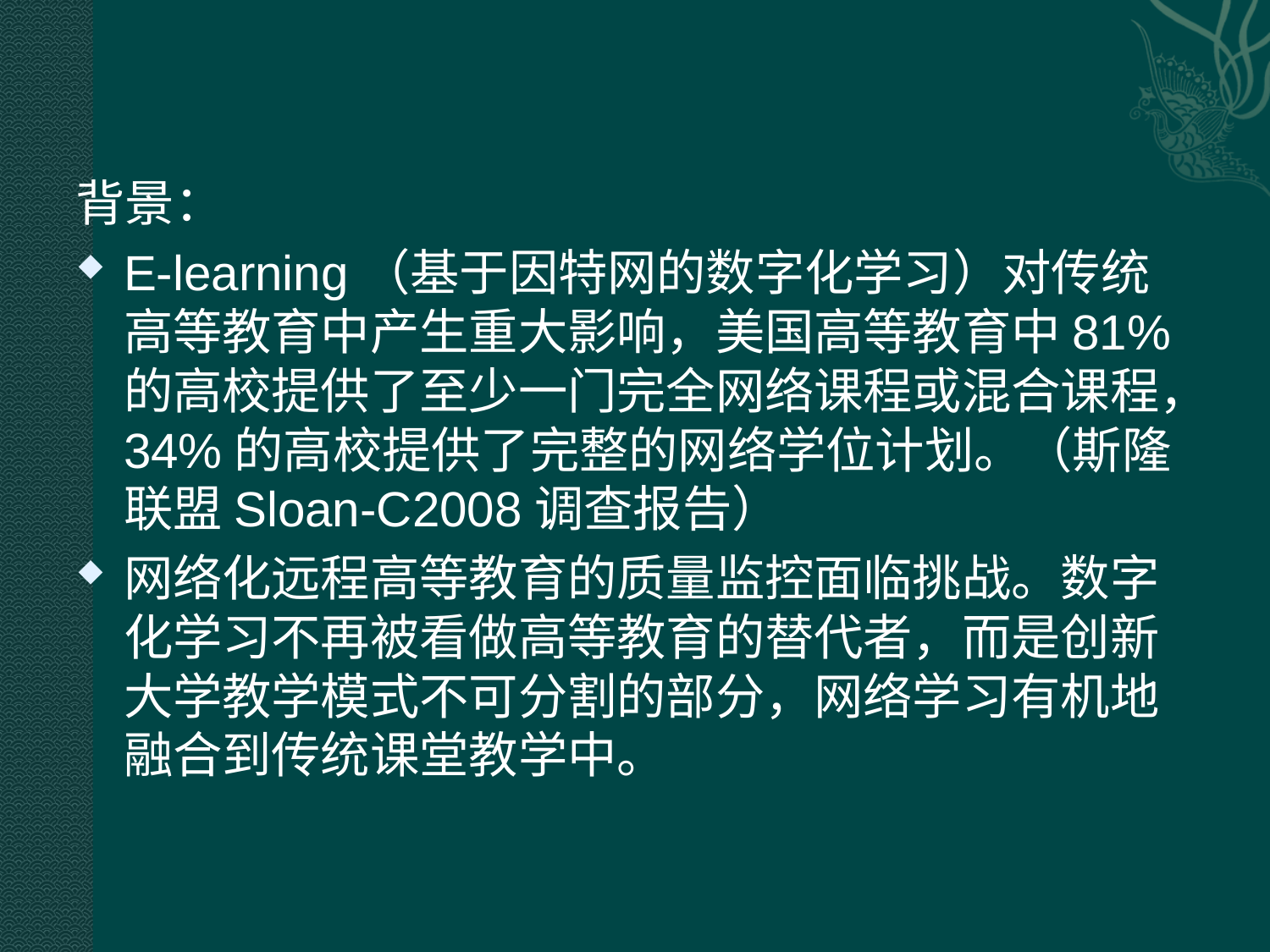

#
背景：
E-learning（基于因特网的数字化学习）对传统高等教育中产生重大影响，美国高等教育中81%的高校提供了至少一门完全网络课程或混合课程，34%的高校提供了完整的网络学位计划。（斯隆联盟Sloan-C2008调查报告）
网络化远程高等教育的质量监控面临挑战。数字化学习不再被看做高等教育的替代者，而是创新大学教学模式不可分割的部分，网络学习有机地融合到传统课堂教学中。